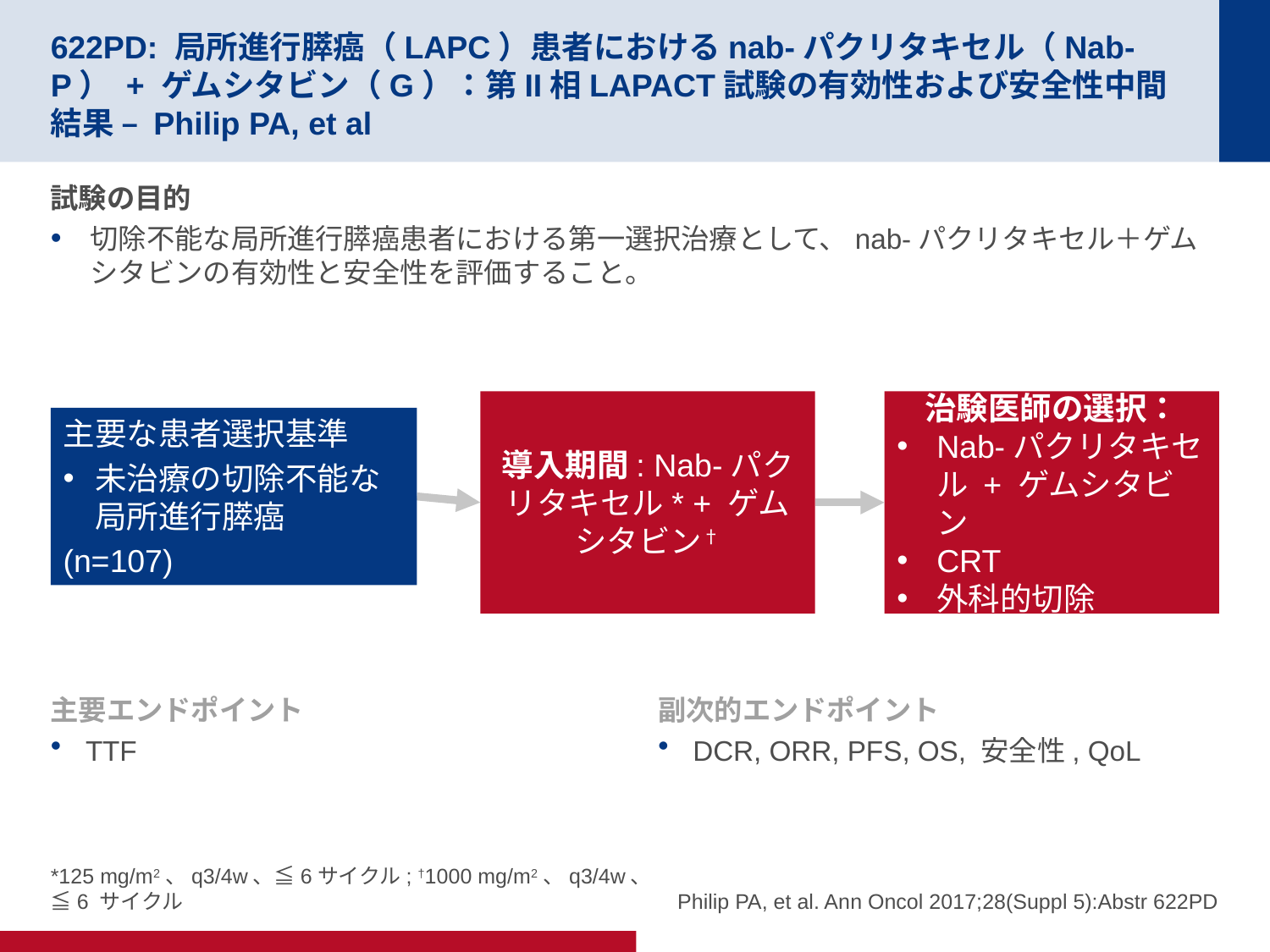

# 622PD: 局所進行膵癌（LAPC）患者におけるnab-パクリタキセル（Nab-P） + ゲムシタビン（G）：第II相LAPACT試験の有効性および安全性中間結果 – Philip PA, et al
試験の目的
切除不能な局所進行膵癌患者における第一選択治療として、nab-パクリタキセル＋ゲムシタビンの有効性と安全性を評価すること。

導入期間: Nab-パクリタキセル* + ゲムシタビン†
治験医師の選択：
Nab-パクリタキセル + ゲムシタビン
CRT
外科的切除
主要な患者選択基準
未治療の切除不能な局所進行膵癌
(n=107)
主要エンドポイント
TTF

副次的エンドポイント
DCR, ORR, PFS, OS, 安全性, QoL
*125 mg/m2、q3/4w、≦6サイクル; †1000 mg/m2、q3/4w、≦6 サイクル
Philip PA, et al. Ann Oncol 2017;28(Suppl 5):Abstr 622PD